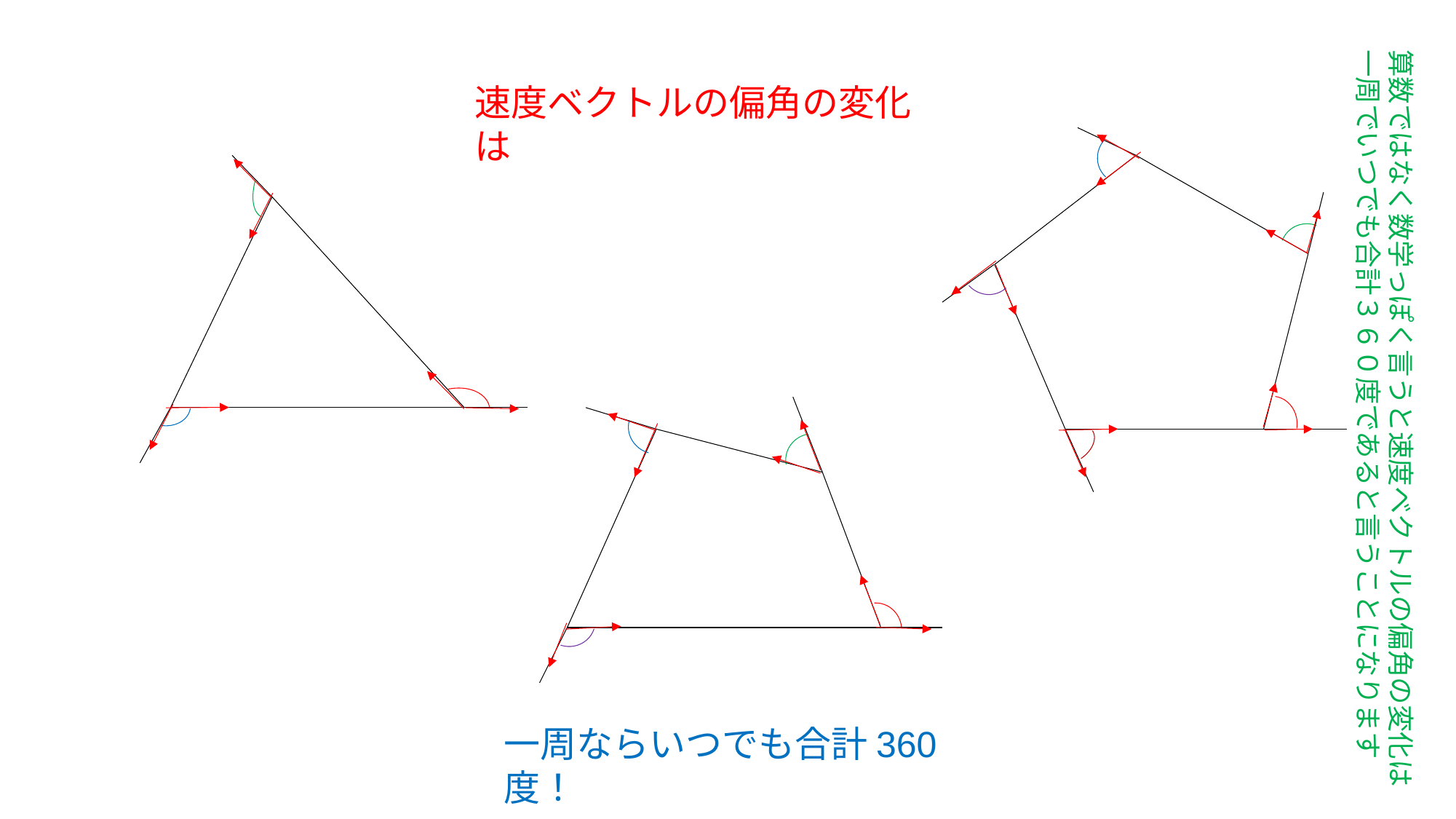

算数ではなく数学っぽく言うと速度ベクトルの偏角の変化は
一周でいつでも合計３６０度であると言うことになります
速度ベクトルの偏角の変化は

一周ならいつでも合計360度！